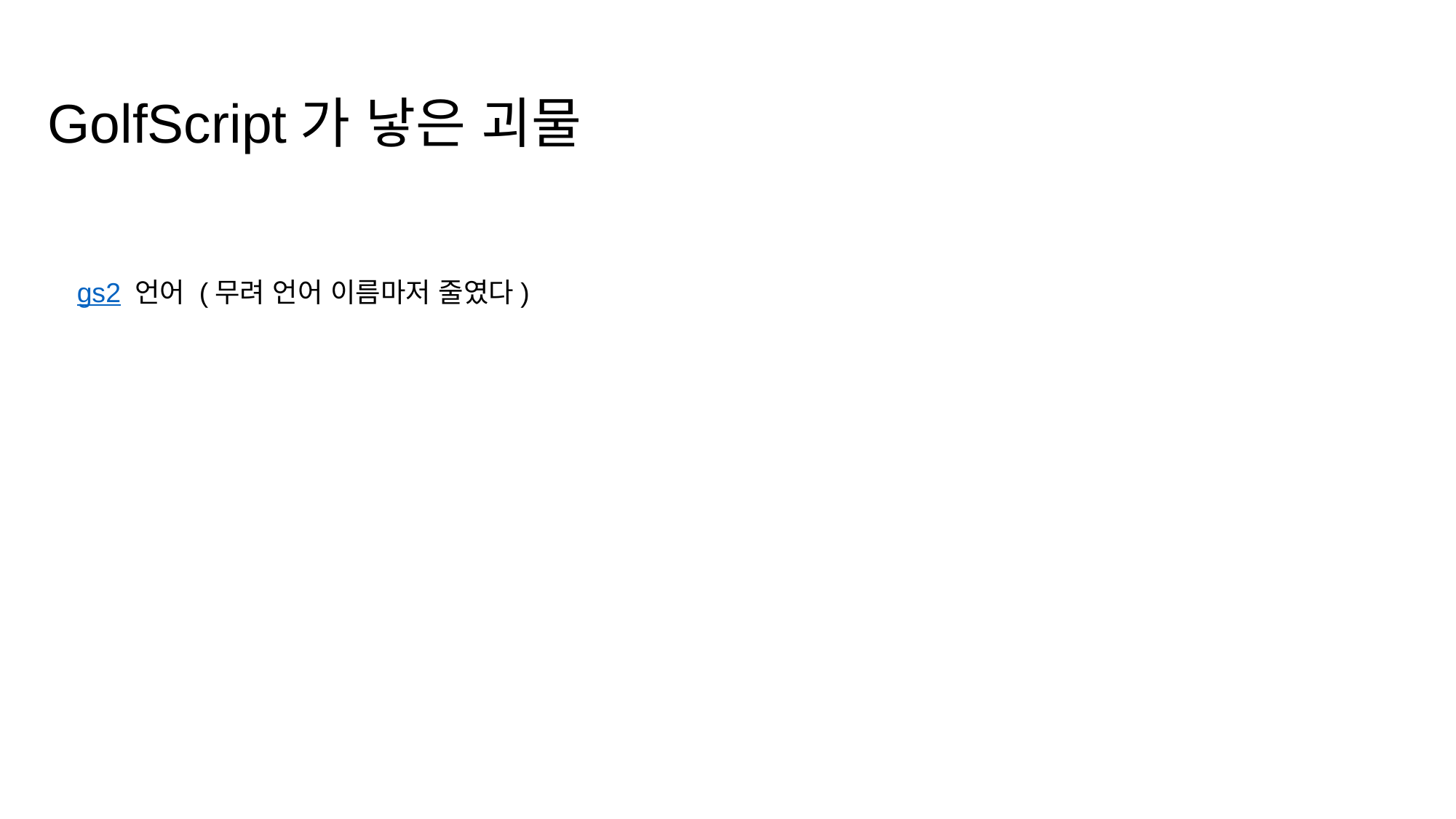

GolfScript가 낳은 괴물
gs2 언어 (무려 언어 이름마저 줄였다)